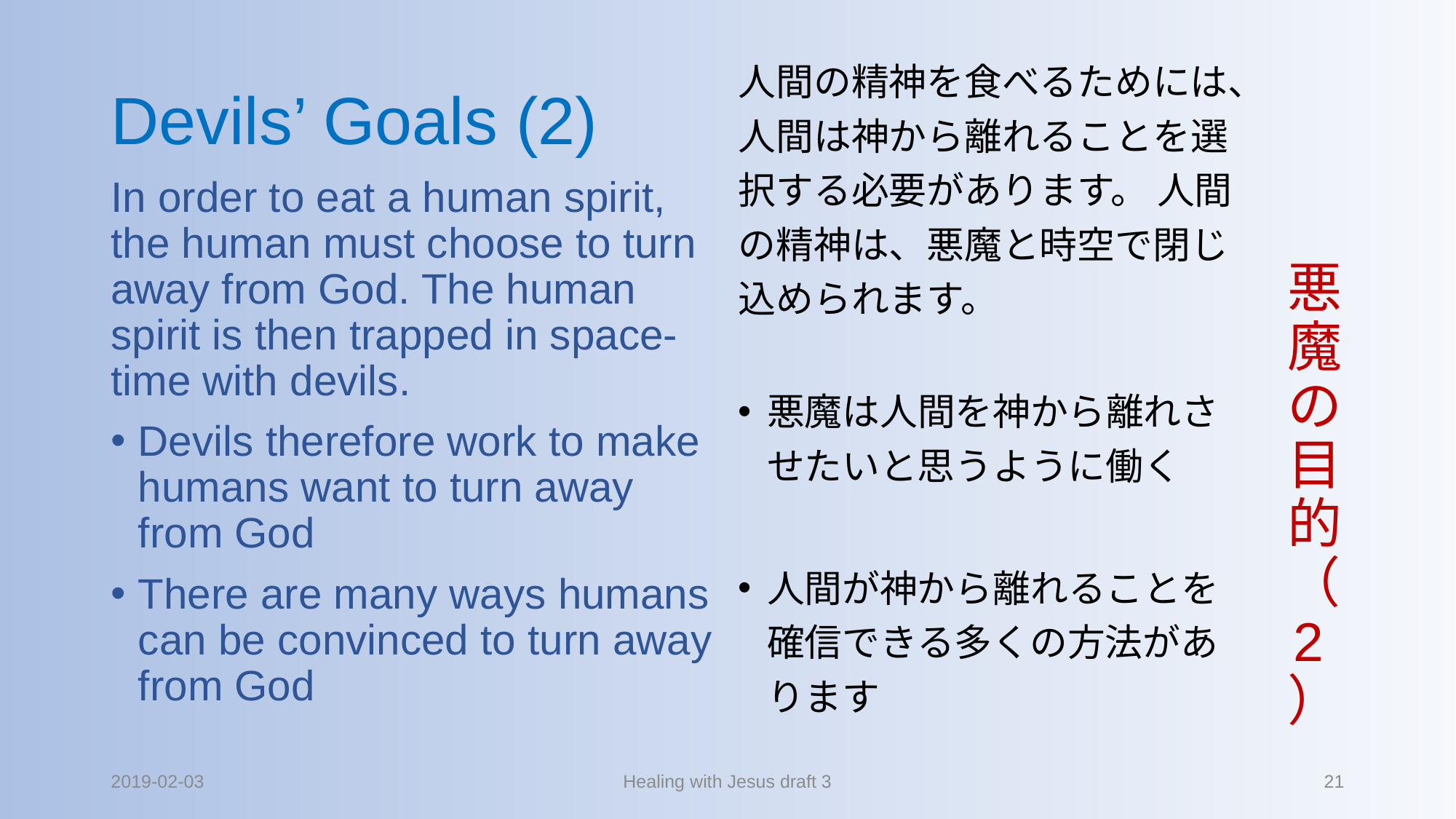

# Devils’ Goals (2)
人間の精神を食べるためには、人間は神から離れることを選択する必要があります。 人間の精神は、悪魔と時空で閉じ込められます。
悪魔は人間を神から離れさせたいと思うように働く
人間が神から離れることを確信できる多くの方法があります
悪魔の目的（2）
In order to eat a human spirit, the human must choose to turn away from God. The human spirit is then trapped in space-time with devils.
Devils therefore work to make humans want to turn away from God
There are many ways humans can be convinced to turn away from God
2019-02-03
Healing with Jesus draft 3
21